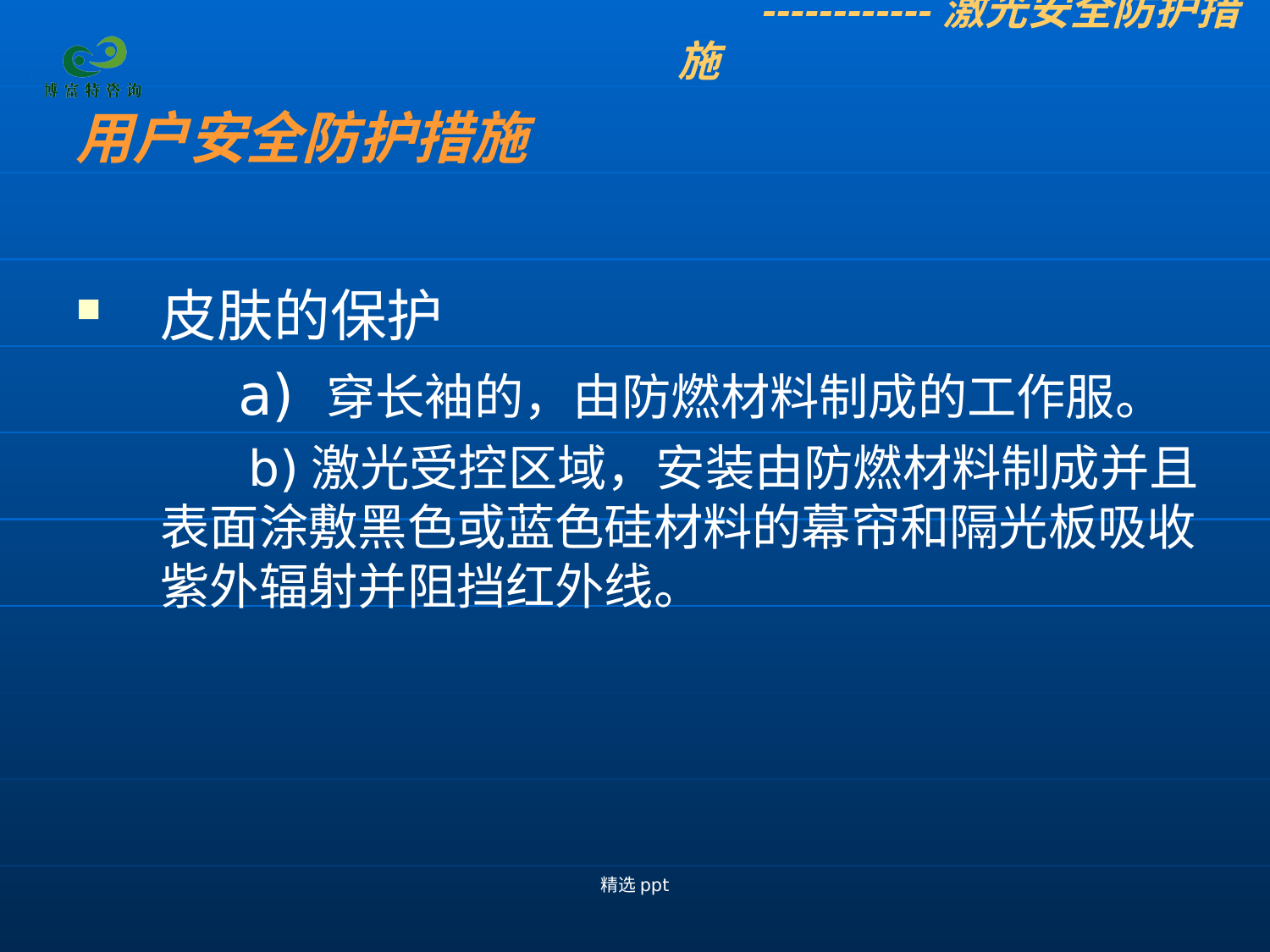

------------激光安全防护措施
用户安全防护措施

皮肤的保护
         a) 穿长袖的，由防燃材料制成的工作服。
           b)激光受控区域，安装由防燃材料制成并且表面涂敷黑色或蓝色硅材料的幕帘和隔光板吸收紫外辐射并阻挡红外线。

37
精选ppt